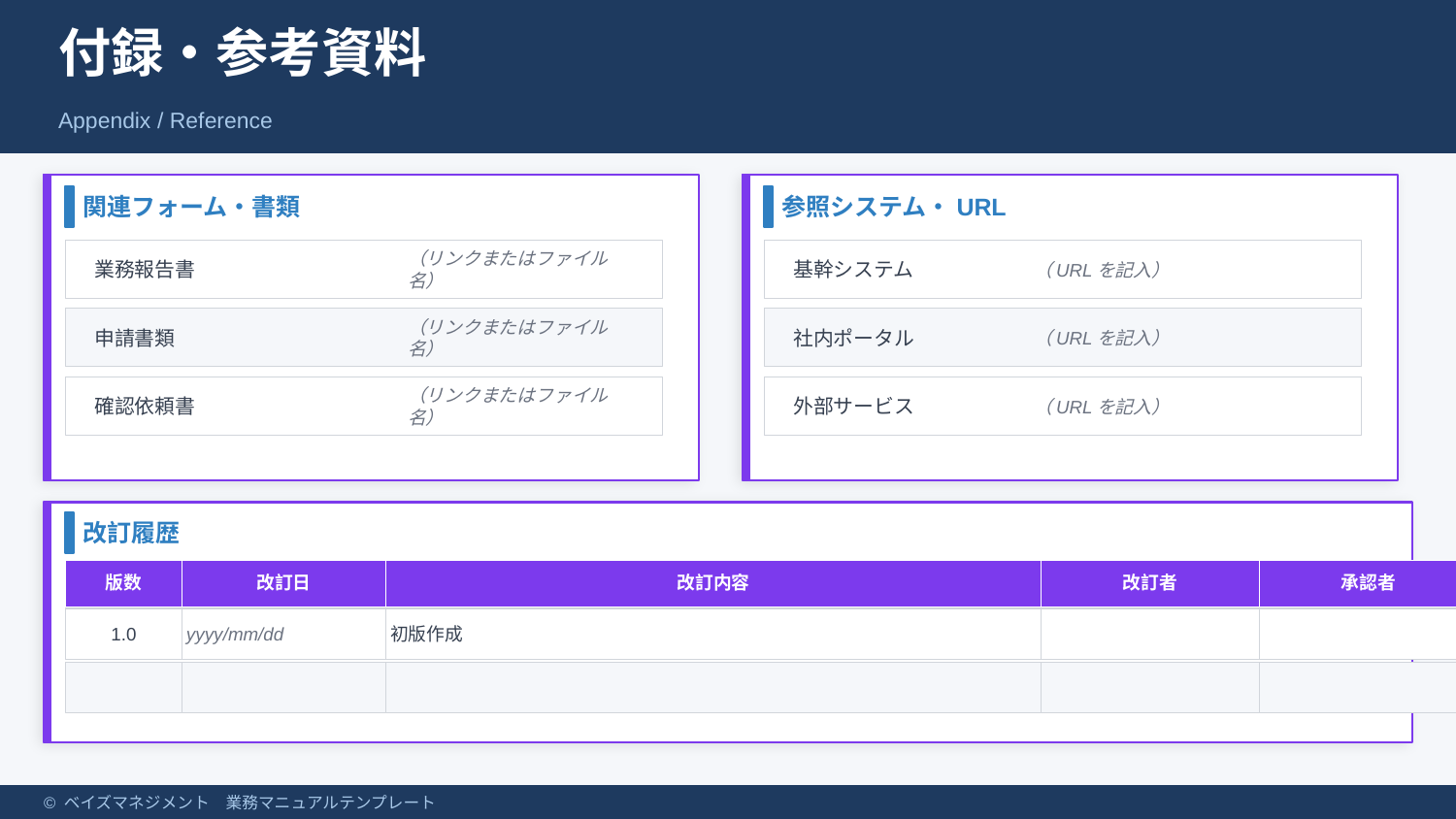

付録・参考資料
Appendix / Reference

関連フォーム・書類

参照システム・URL

業務報告書
（リンクまたはファイル名）
基幹システム
（URLを記入）

申請書類
（リンクまたはファイル名）
社内ポータル
（URLを記入）

確認依頼書
（リンクまたはファイル名）
外部サービス
（URLを記入）

改訂履歴

版数
改訂日
改訂内容
改訂者
承認者

1.0
yyyy/mm/dd
初版作成

© ベイズマネジメント　業務マニュアルテンプレート